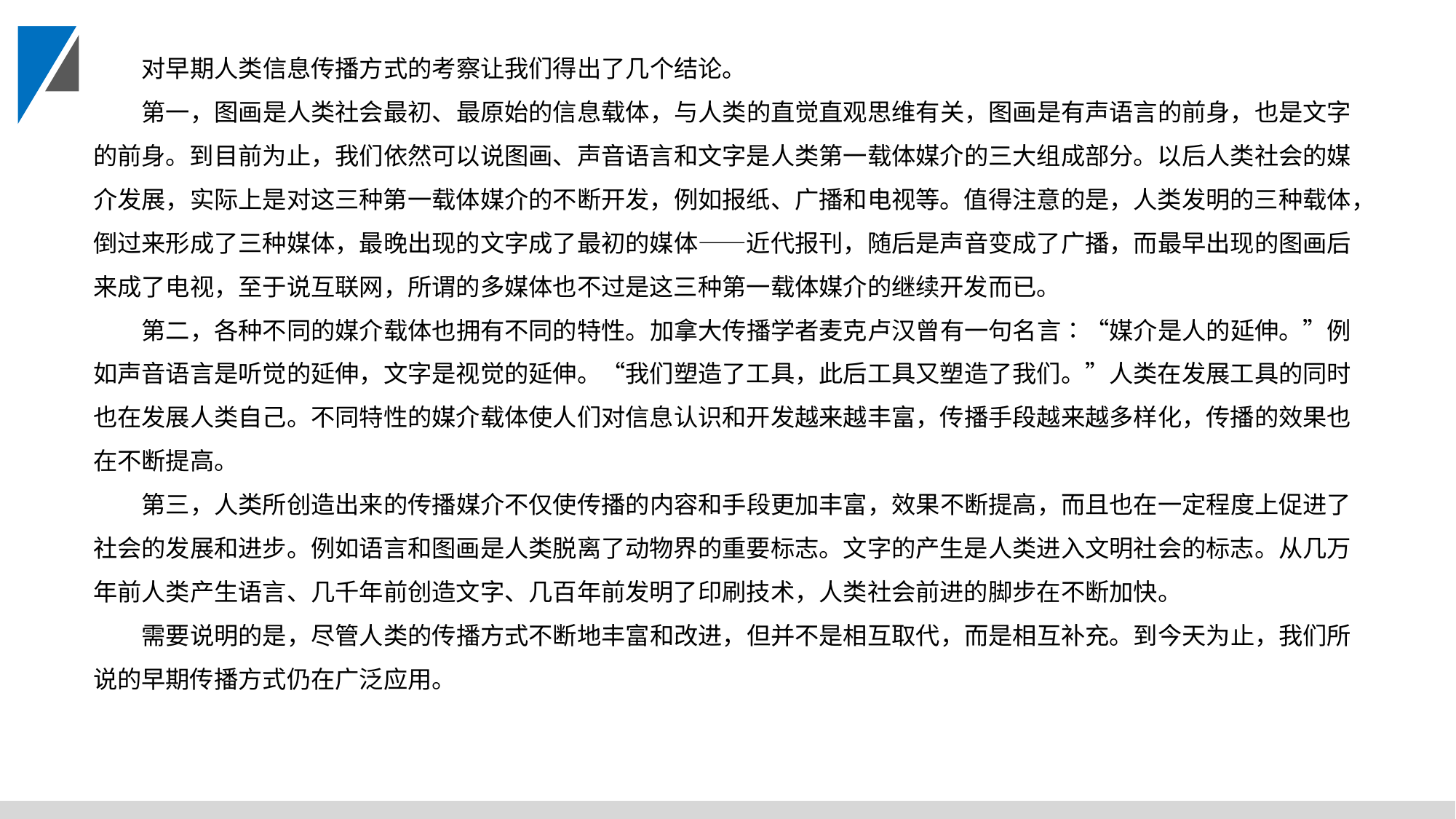

对早期人类信息传播方式的考察让我们得出了几个结论。
第一，图画是人类社会最初、最原始的信息载体，与人类的直觉直观思维有关，图画是有声语言的前身，也是文字的前身。到目前为止，我们依然可以说图画、声音语言和文字是人类第一载体媒介的三大组成部分。以后人类社会的媒介发展，实际上是对这三种第一载体媒介的不断开发，例如报纸、广播和电视等。值得注意的是，人类发明的三种载体，倒过来形成了三种媒体，最晚出现的文字成了最初的媒体——近代报刊，随后是声音变成了广播，而最早出现的图画后来成了电视，至于说互联网，所谓的多媒体也不过是这三种第一载体媒介的继续开发而已。
第二，各种不同的媒介载体也拥有不同的特性。加拿大传播学者麦克卢汉曾有一句名言∶“媒介是人的延伸。”例如声音语言是听觉的延伸，文字是视觉的延伸。“我们塑造了工具，此后工具又塑造了我们。”人类在发展工具的同时也在发展人类自己。不同特性的媒介载体使人们对信息认识和开发越来越丰富，传播手段越来越多样化，传播的效果也在不断提高。
第三，人类所创造出来的传播媒介不仅使传播的内容和手段更加丰富，效果不断提高，而且也在一定程度上促进了社会的发展和进步。例如语言和图画是人类脱离了动物界的重要标志。文字的产生是人类进入文明社会的标志。从几万年前人类产生语言、几千年前创造文字、几百年前发明了印刷技术，人类社会前进的脚步在不断加快。
需要说明的是，尽管人类的传播方式不断地丰富和改进，但并不是相互取代，而是相互补充。到今天为止，我们所说的早期传播方式仍在广泛应用。